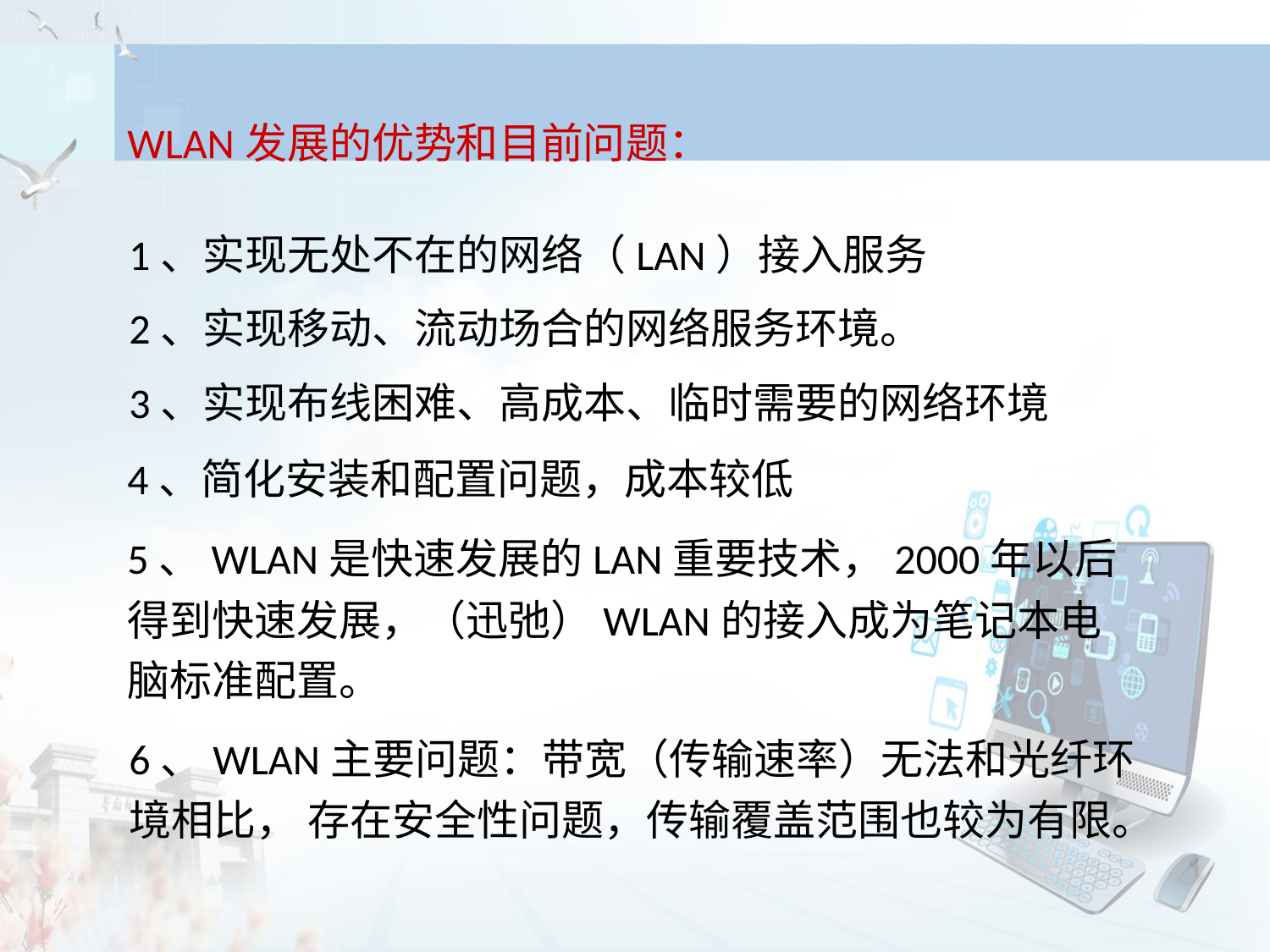

WLAN发展的优势和目前问题：
1、实现无处不在的网络（LAN）接入服务
2、实现移动、流动场合的网络服务环境。
3、实现布线困难、高成本、临时需要的网络环境
4、简化安装和配置问题，成本较低
5、WLAN是快速发展的LAN重要技术，2000年以后得到快速发展，（迅弛）WLAN的接入成为笔记本电脑标准配置。
6、WLAN主要问题：带宽（传输速率）无法和光纤环境相比， 存在安全性问题，传输覆盖范围也较为有限。